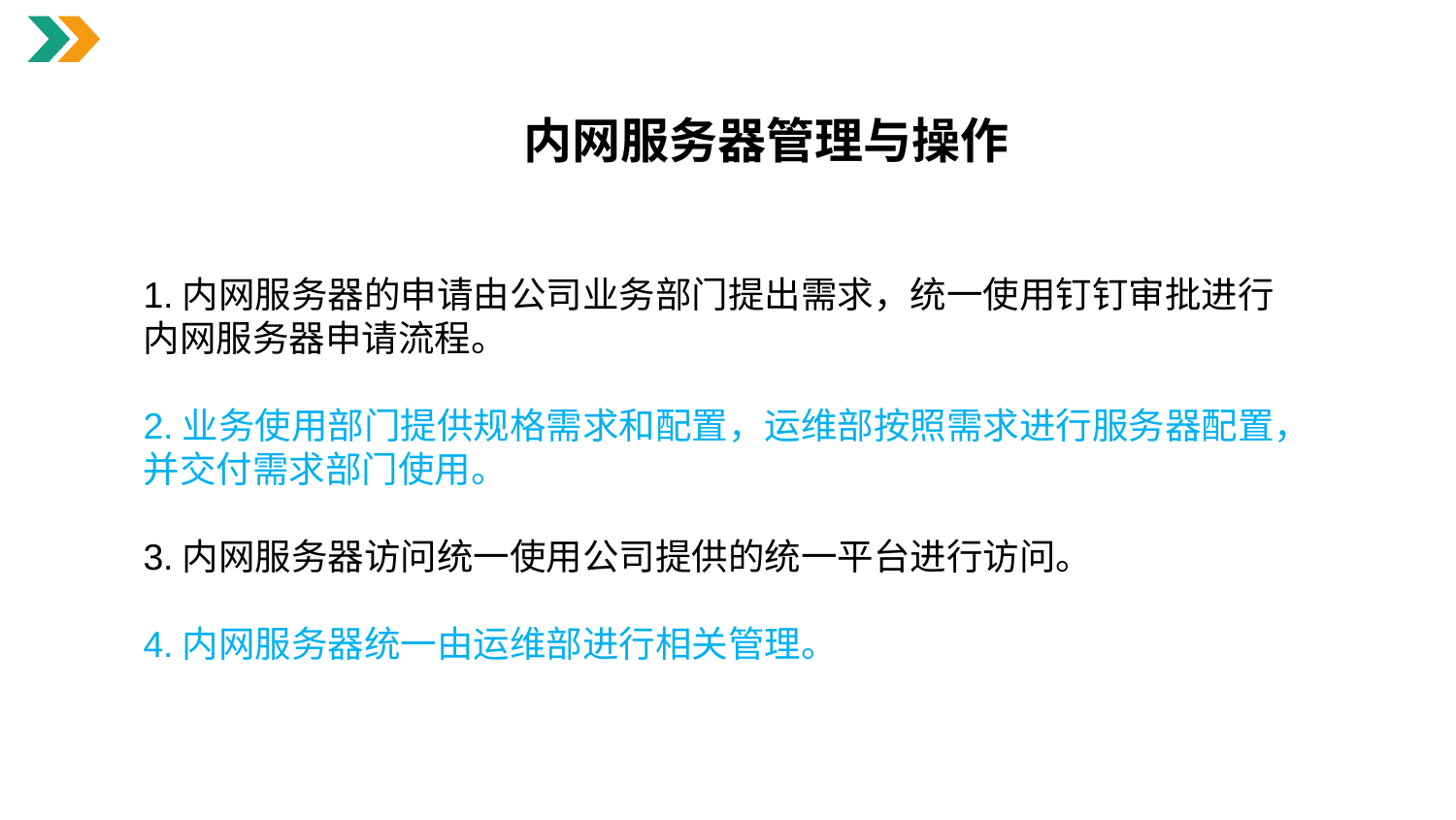

内网服务器管理与操作
1.内网服务器的申请由公司业务部门提出需求，统一使用钉钉审批进行内网服务器申请流程。

2.业务使用部门提供规格需求和配置，运维部按照需求进行服务器配置，并交付需求部门使用。

3.内网服务器访问统一使用公司提供的统一平台进行访问。

4.内网服务器统一由运维部进行相关管理。